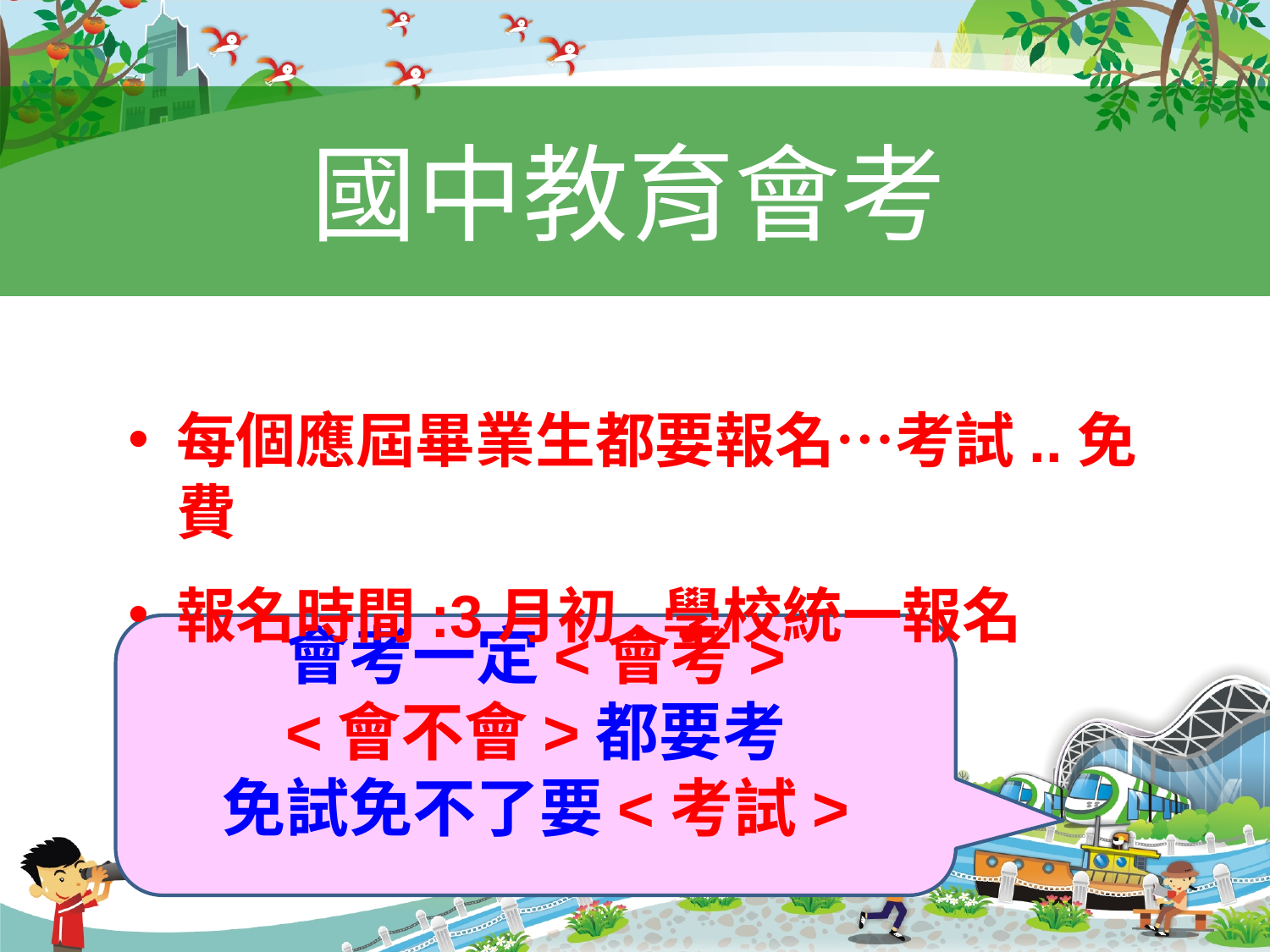

# 國中教育會考
每個應屆畢業生都要報名…考試..免費
報名時間:3月初.學校統一報名

會考一定<會考>
<會不會>都要考
免試免不了要<考試>